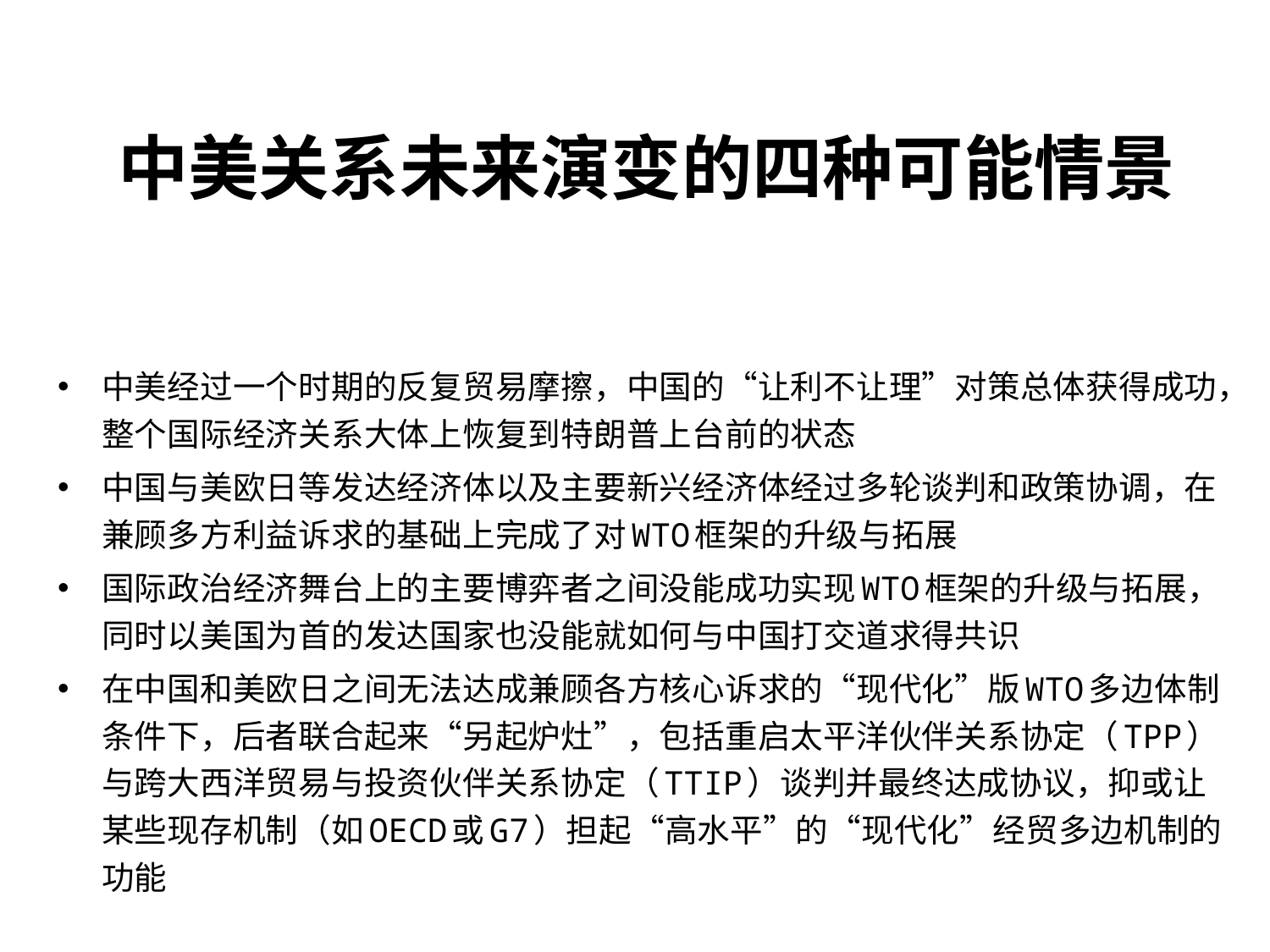

# 中美关系未来演变的四种可能情景

中美经过一个时期的反复贸易摩擦，中国的“让利不让理”对策总体获得成功，整个国际经济关系大体上恢复到特朗普上台前的状态
中国与美欧日等发达经济体以及主要新兴经济体经过多轮谈判和政策协调，在兼顾多方利益诉求的基础上完成了对WTO框架的升级与拓展
国际政治经济舞台上的主要博弈者之间没能成功实现WTO框架的升级与拓展，同时以美国为首的发达国家也没能就如何与中国打交道求得共识
在中国和美欧日之间无法达成兼顾各方核心诉求的“现代化”版WTO多边体制条件下，后者联合起来“另起炉灶”，包括重启太平洋伙伴关系协定（TPP）与跨大西洋贸易与投资伙伴关系协定（TTIP）谈判并最终达成协议，抑或让某些现存机制（如OECD或G7）担起“高水平”的“现代化”经贸多边机制的功能